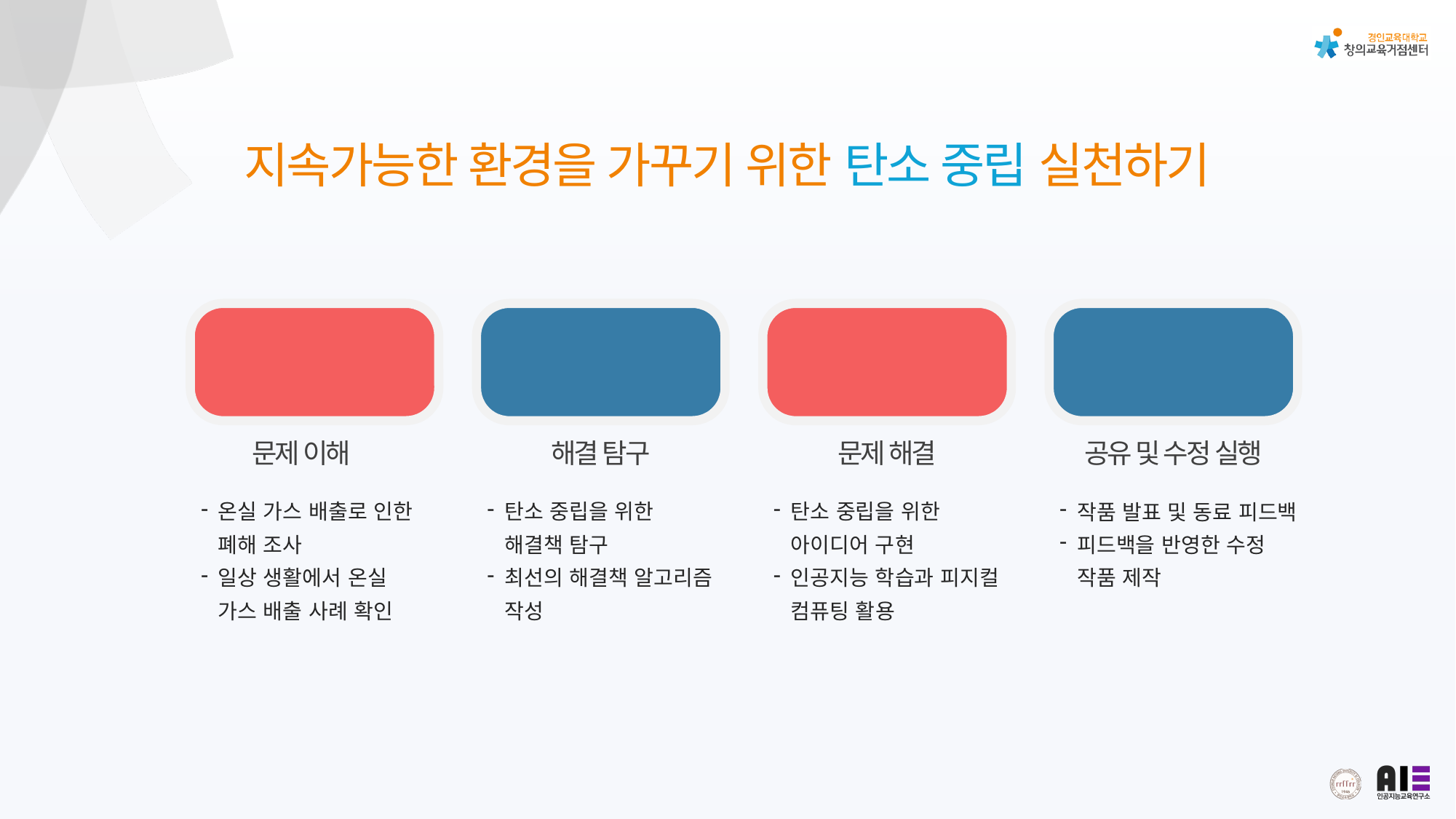

지속가능한 환경을 가꾸기 위한 탄소 중립 실천하기
01
문제 이해
온실 가스 배출로 인한 폐해 조사
일상 생활에서 온실 가스 배출 사례 확인
02
해결 탐구
탄소 중립을 위한 해결책 탐구
최선의 해결책 알고리즘 작성
03
문제 해결
탄소 중립을 위한 아이디어 구현
인공지능 학습과 피지컬 컴퓨팅 활용
04
공유 및 수정 실행
작품 발표 및 동료 피드백
피드백을 반영한 수정 작품 제작